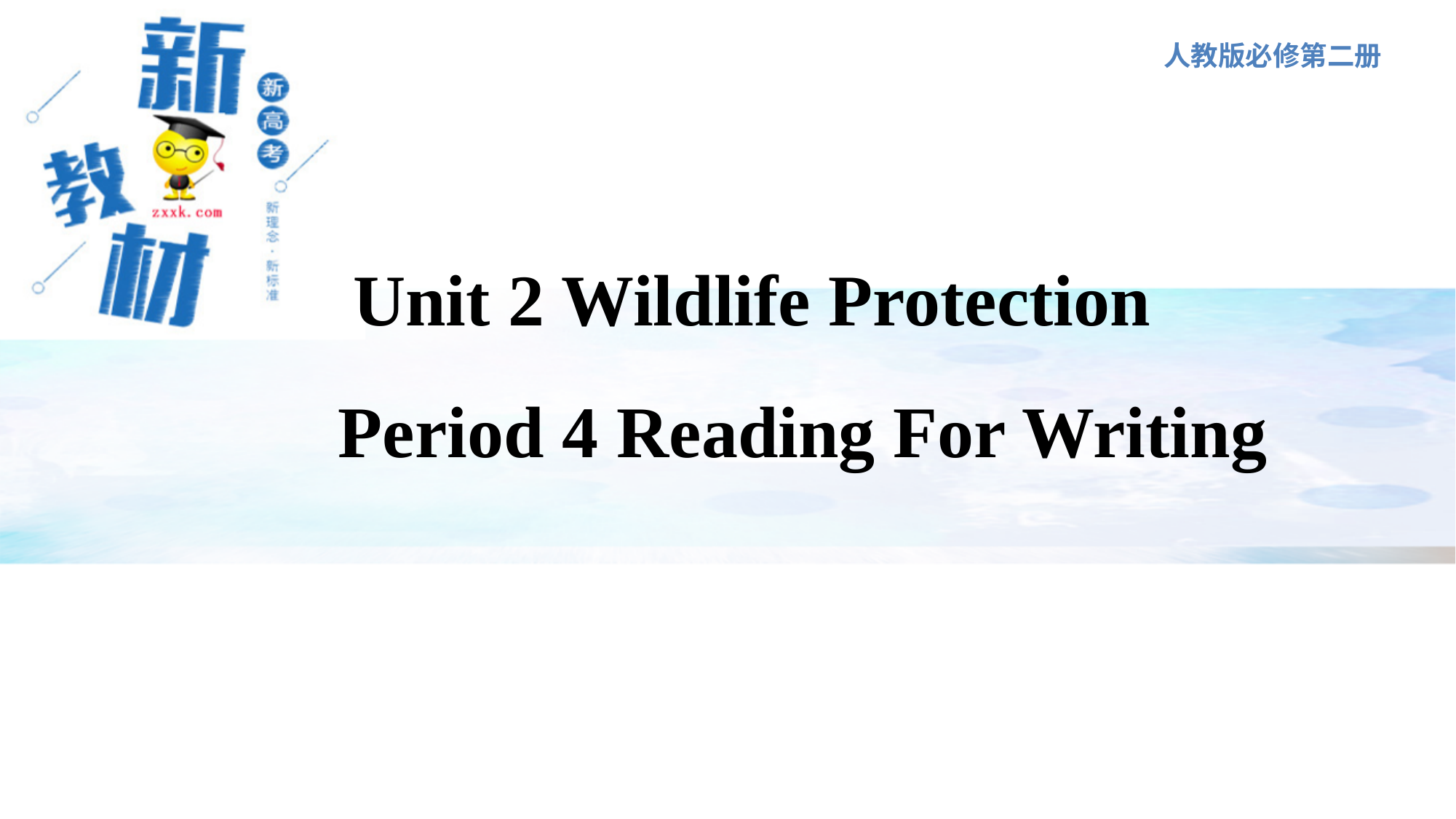

人教版必修第二册
Unit 2 Wildlife Protection
Period 4 Reading For Writing